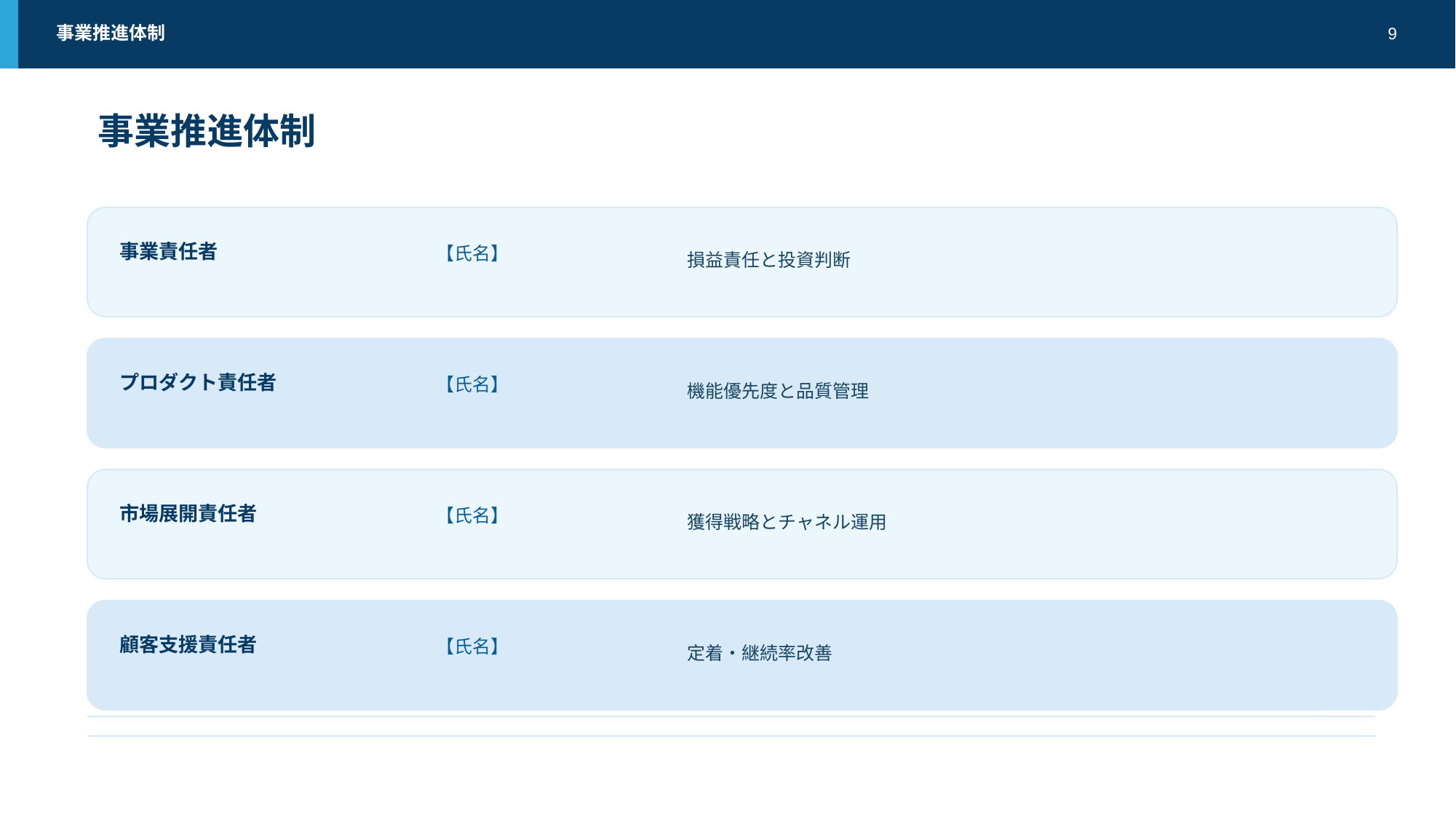

事業推進体制
9
事業推進体制

損益責任と投資判断
事業責任者
【氏名】

機能優先度と品質管理
プロダクト責任者
【氏名】

獲得戦略とチャネル運用
市場展開責任者
【氏名】

定着・継続率改善
顧客支援責任者
【氏名】